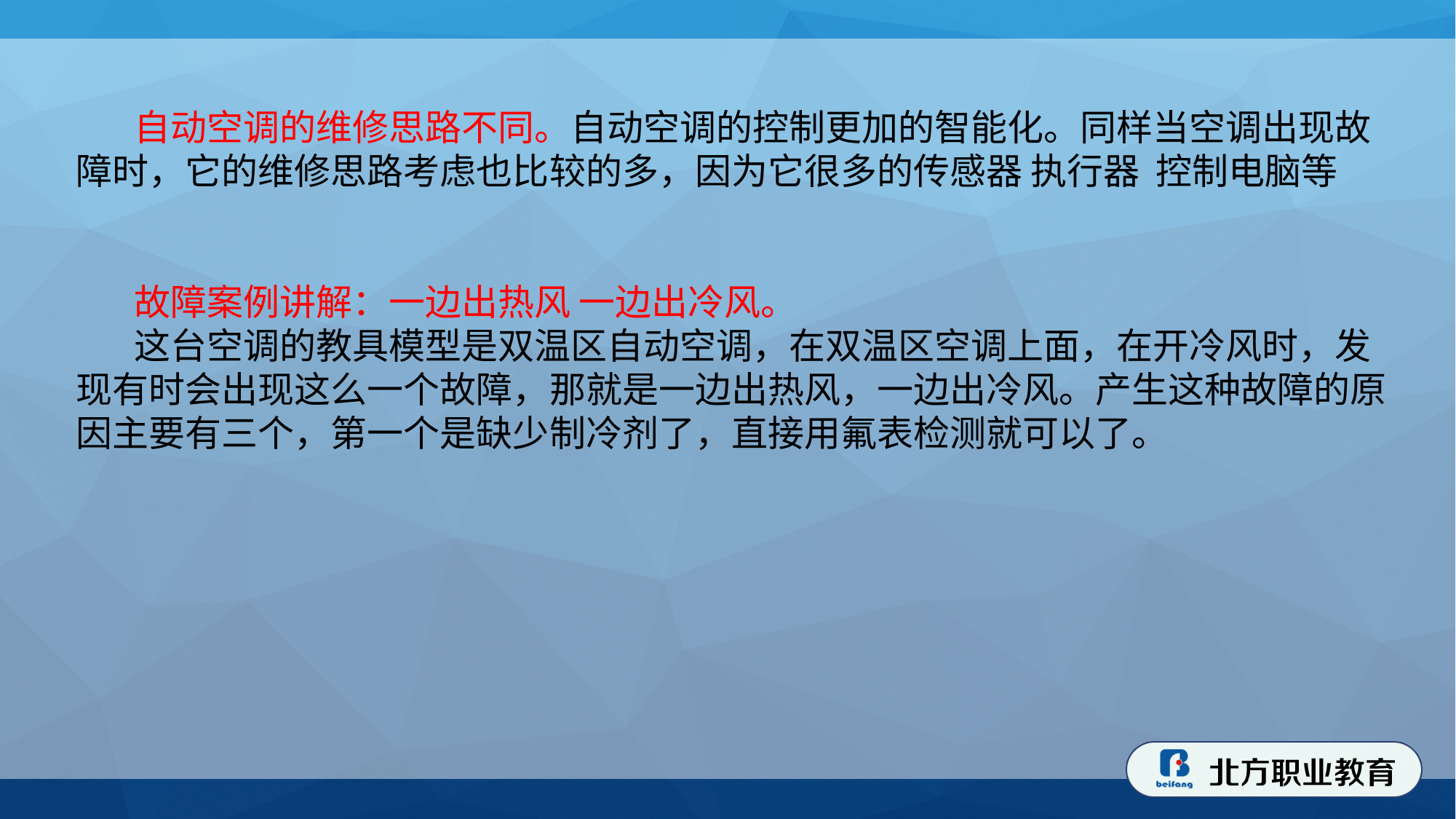

自动空调的维修思路不同。自动空调的控制更加的智能化。同样当空调出现故障时，它的维修思路考虑也比较的多，因为它很多的传感器 执行器  控制电脑等

      故障案例讲解：一边出热风 一边出冷风。
      这台空调的教具模型是双温区自动空调，在双温区空调上面，在开冷风时，发现有时会出现这么一个故障，那就是一边出热风，一边出冷风。产生这种故障的原因主要有三个，第一个是缺少制冷剂了，直接用氟表检测就可以了。